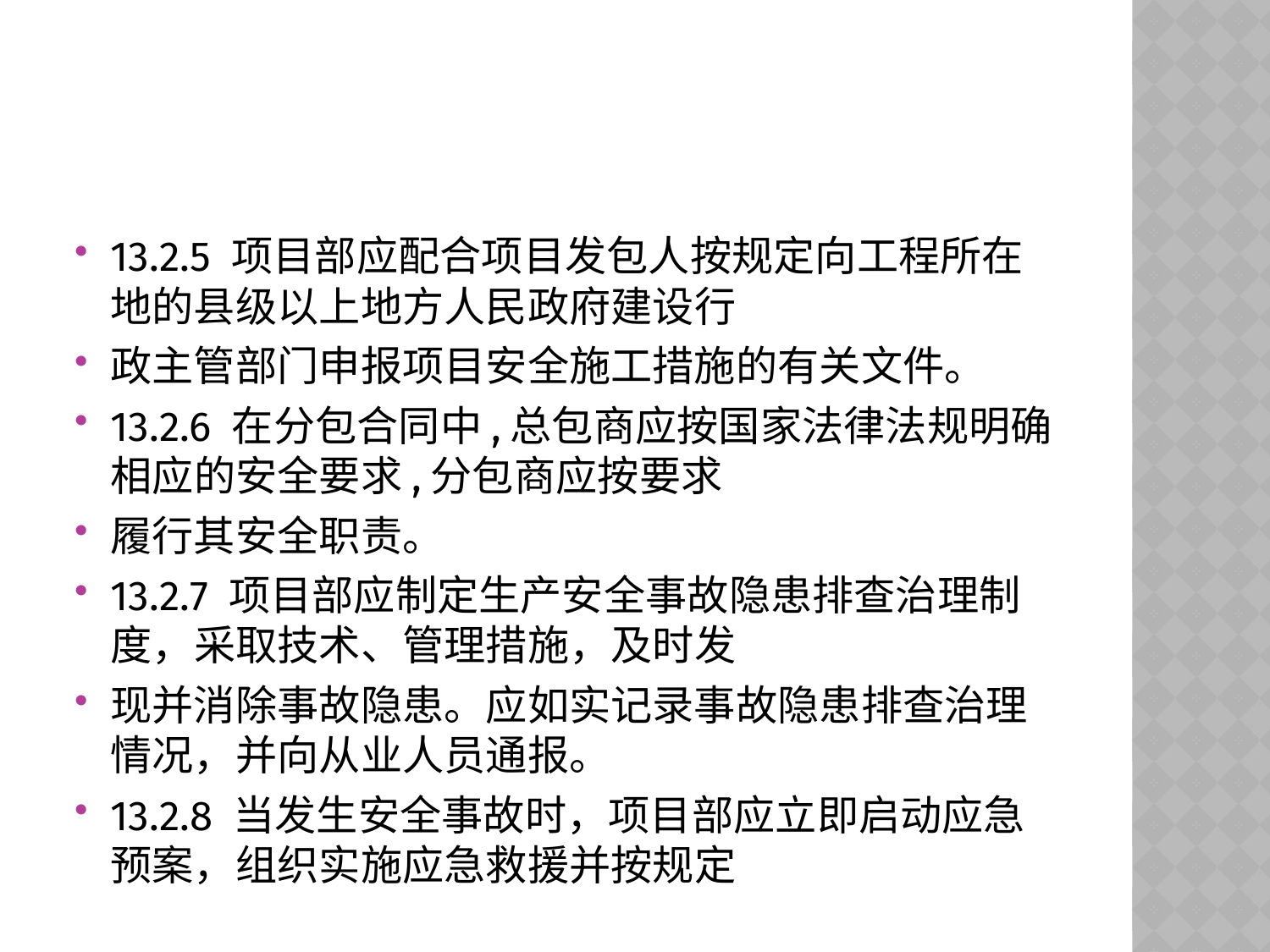

#
13.2.5 项目部应配合项目发包人按规定向工程所在地的县级以上地方人民政府建设行
政主管部门申报项目安全施工措施的有关文件。
13.2.6 在分包合同中,总包商应按国家法律法规明确相应的安全要求,分包商应按要求
履行其安全职责。
13.2.7 项目部应制定生产安全事故隐患排查治理制度，采取技术、管理措施，及时发
现并消除事故隐患。应如实记录事故隐患排查治理情况，并向从业人员通报。
13.2.8 当发生安全事故时，项目部应立即启动应急预案，组织实施应急救援并按规定